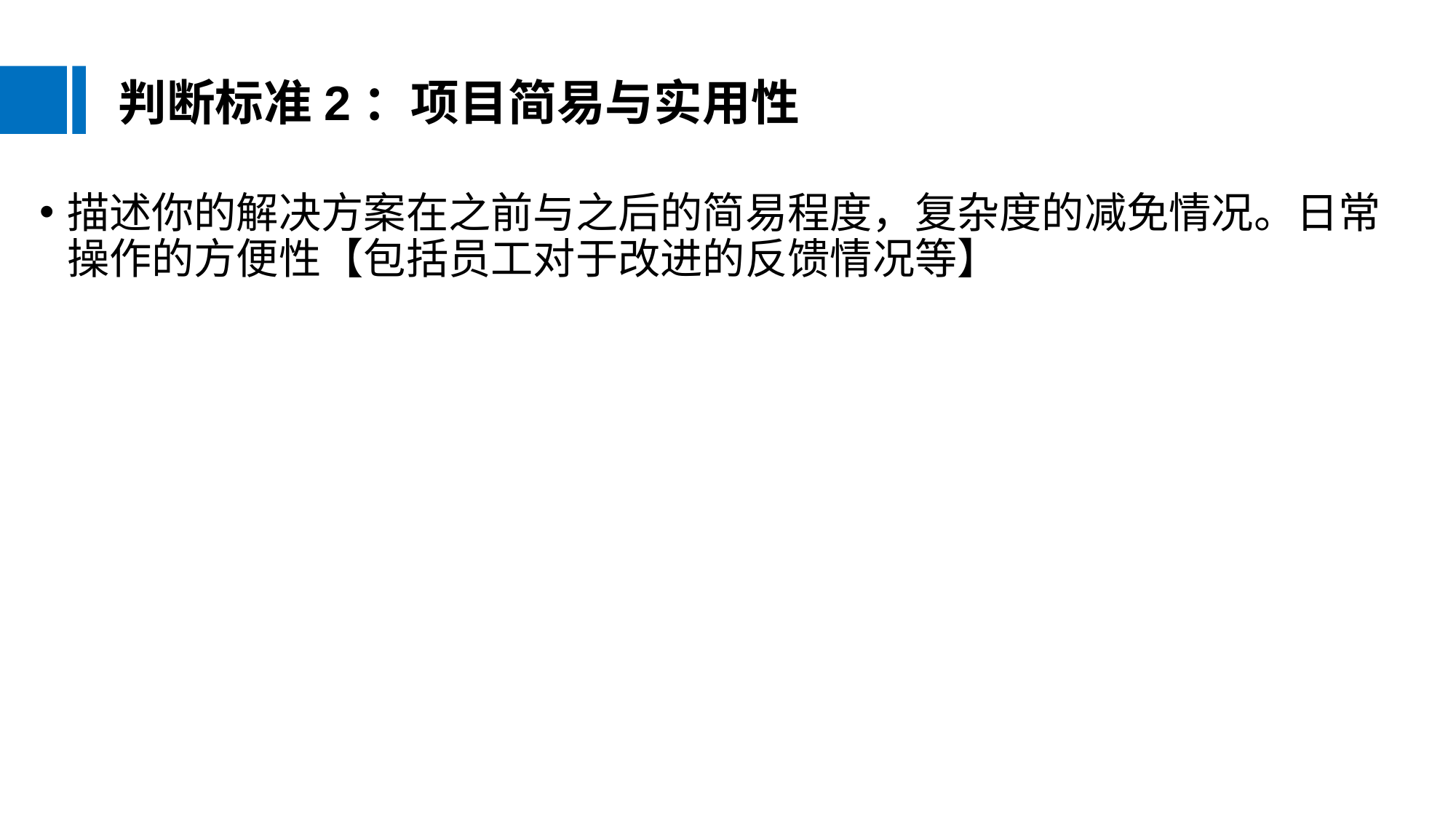

判断标准2：项目简易与实用性
描述你的解决方案在之前与之后的简易程度，复杂度的减免情况。日常操作的方便性【包括员工对于改进的反馈情况等】